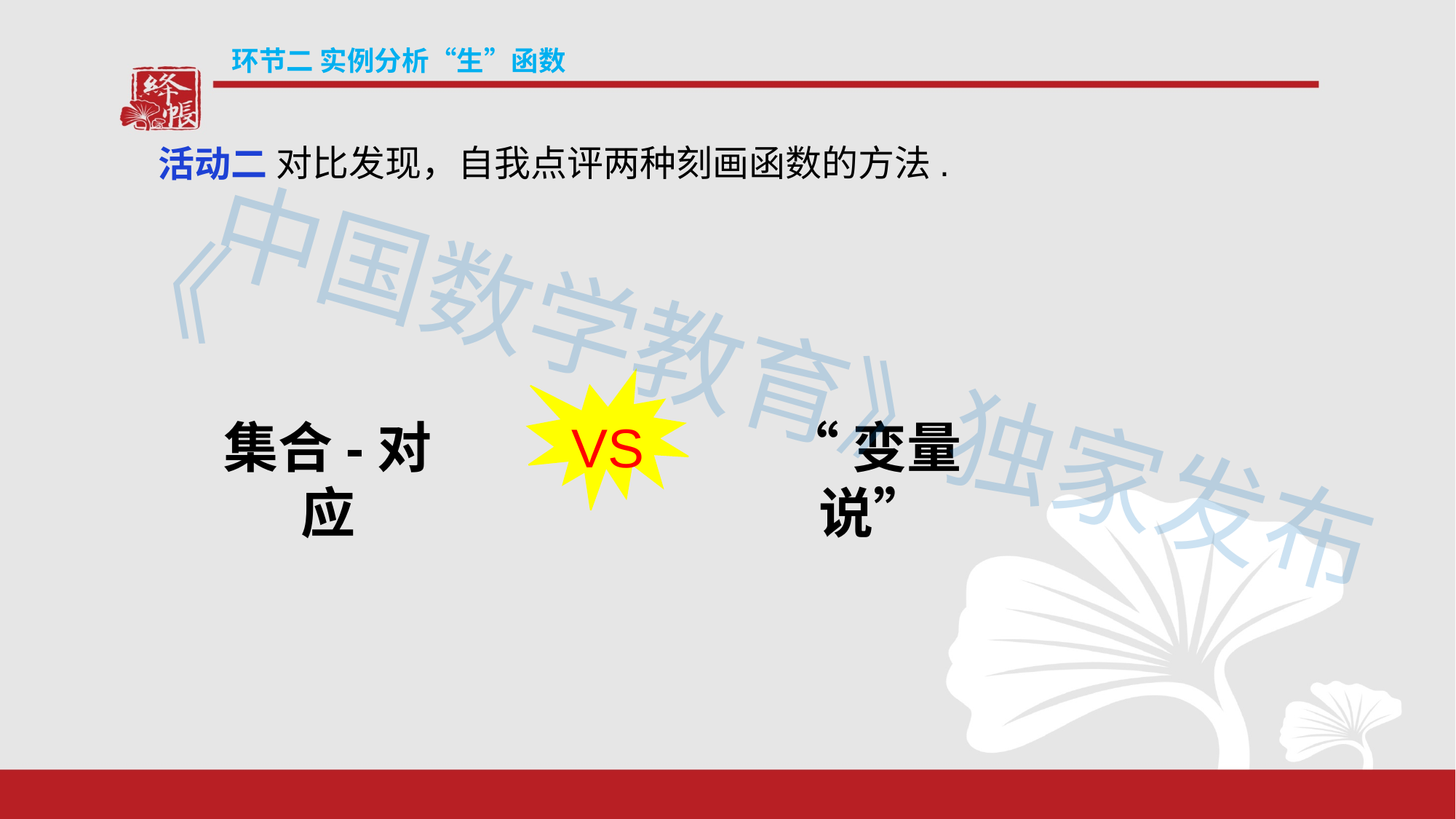

环节二 实例分析“生”函数
对比发现，自我点评两种刻画函数的方法.
活动二

VS
《中国数学教育》独家发布
集合-对应
“变量说”